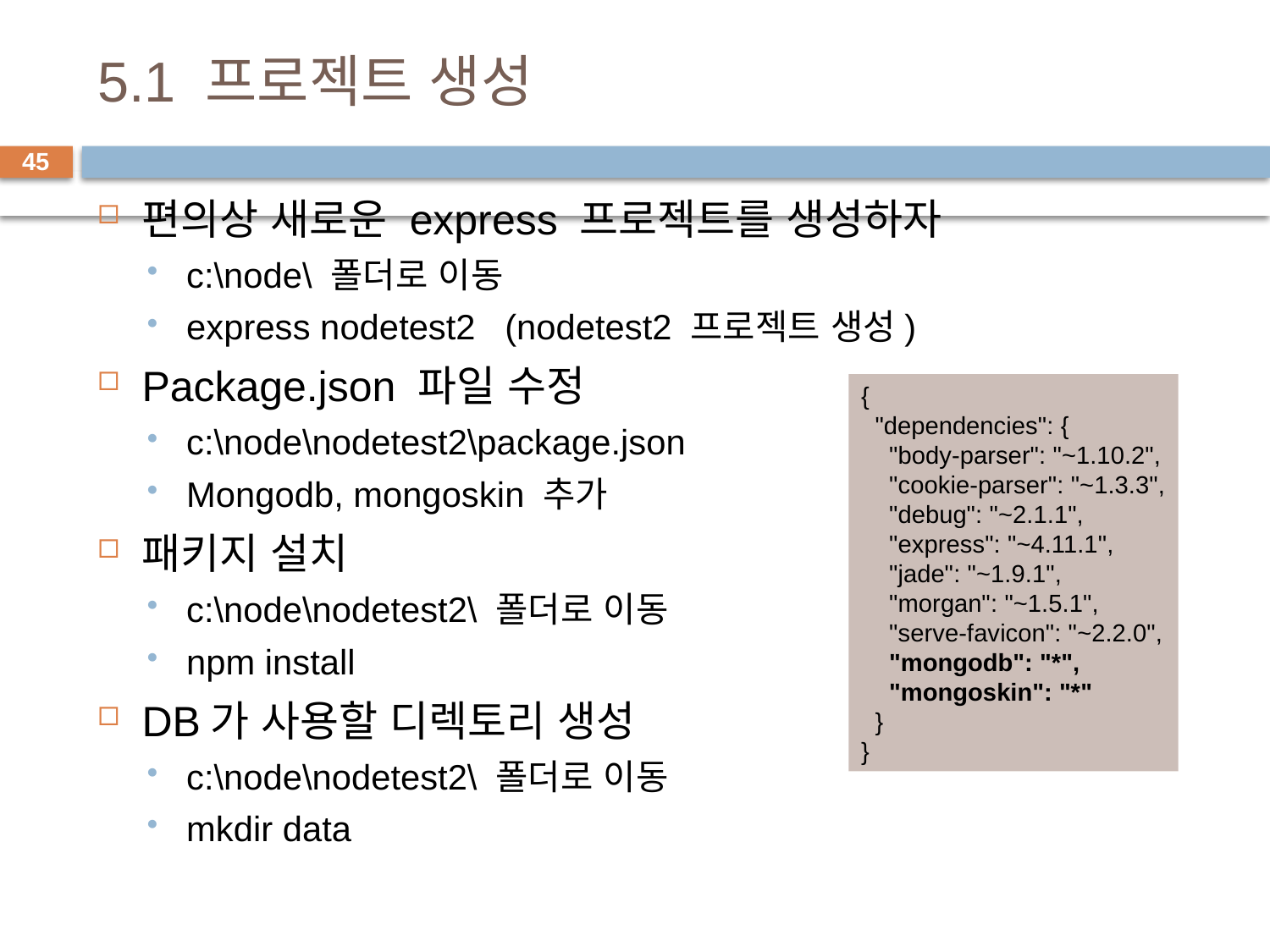

# 5.1 프로젝트 생성
45
편의상 새로운 express 프로젝트를 생성하자
c:\node\ 폴더로 이동
express nodetest2   (nodetest2 프로젝트 생성)
Package.json 파일 수정
c:\node\nodetest2\package.json
Mongodb, mongoskin 추가
패키지 설치
c:\node\nodetest2\ 폴더로 이동
npm install
DB가 사용할 디렉토리 생성
c:\node\nodetest2\ 폴더로 이동
mkdir data
{
  "dependencies": {
    "body-parser": "~1.10.2",
    "cookie-parser": "~1.3.3",
    "debug": "~2.1.1",
    "express": "~4.11.1",
    "jade": "~1.9.1",
    "morgan": "~1.5.1",
    "serve-favicon": "~2.2.0",
    "mongodb": "*",
    "mongoskin": "*"
  }
}